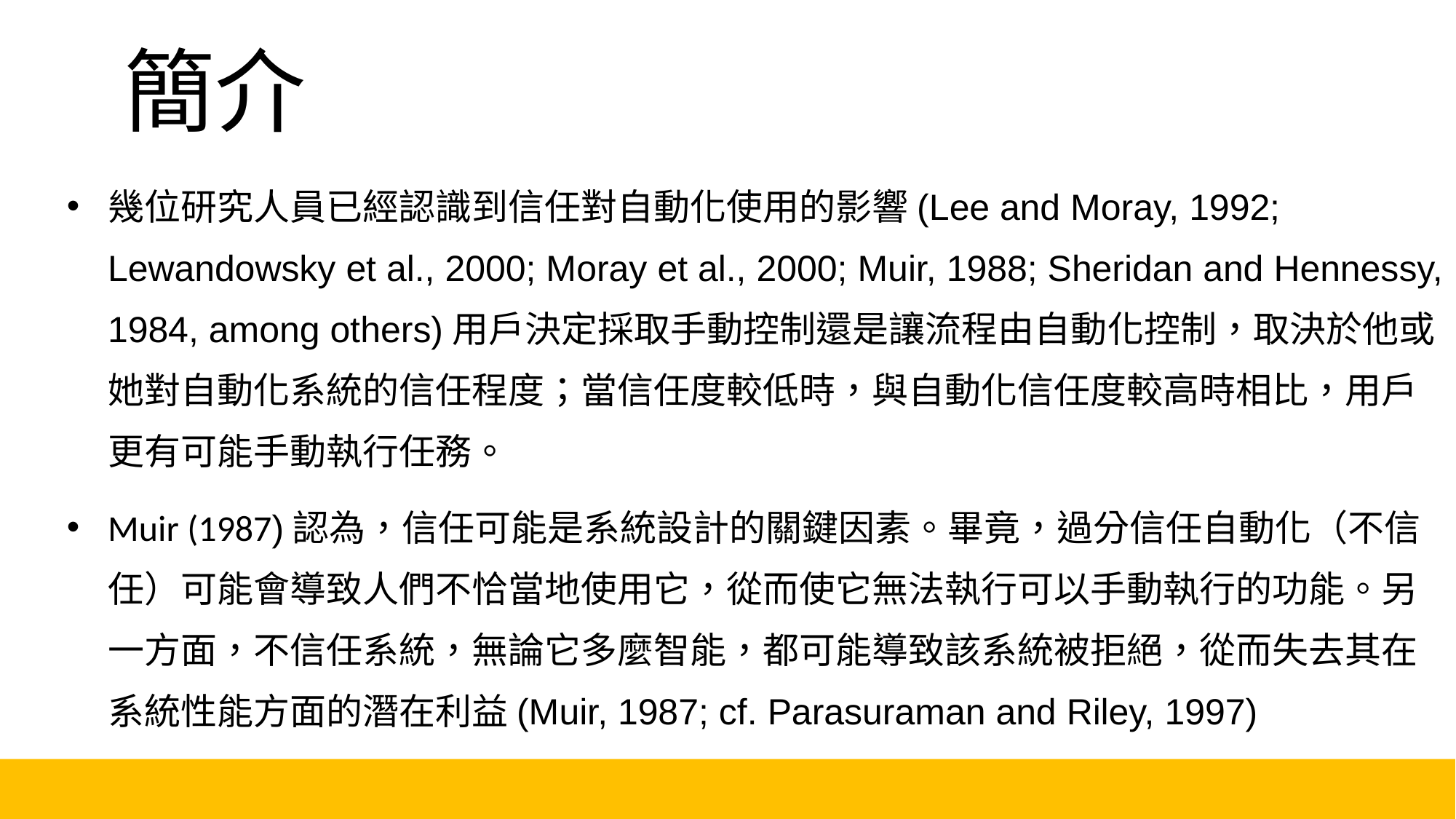

# 簡介
幾位研究人員已經認識到信任對自動化使用的影響(Lee and Moray, 1992; Lewandowsky et al., 2000; Moray et al., 2000; Muir, 1988; Sheridan and Hennessy, 1984, among others)用戶決定採取手動控制還是讓流程由自動化控制，取決於他或她對自動化系統的信任程度；當信任度較低時，與自動化信任度較高時相比，用戶更有可能手動執行任務。
Muir (1987)認為，信任可能是系統設計的關鍵因素。畢竟，過分信任自動化（不信任）可能會導致人們不恰當地使用它，從而使它無法執行可以手動執行的功能。另一方面，不信任系統，無論它多麼智能，都可能導致該系統被拒絕，從而失去其在系統性能方面的潛在利益(Muir, 1987; cf. Parasuraman and Riley, 1997)

3